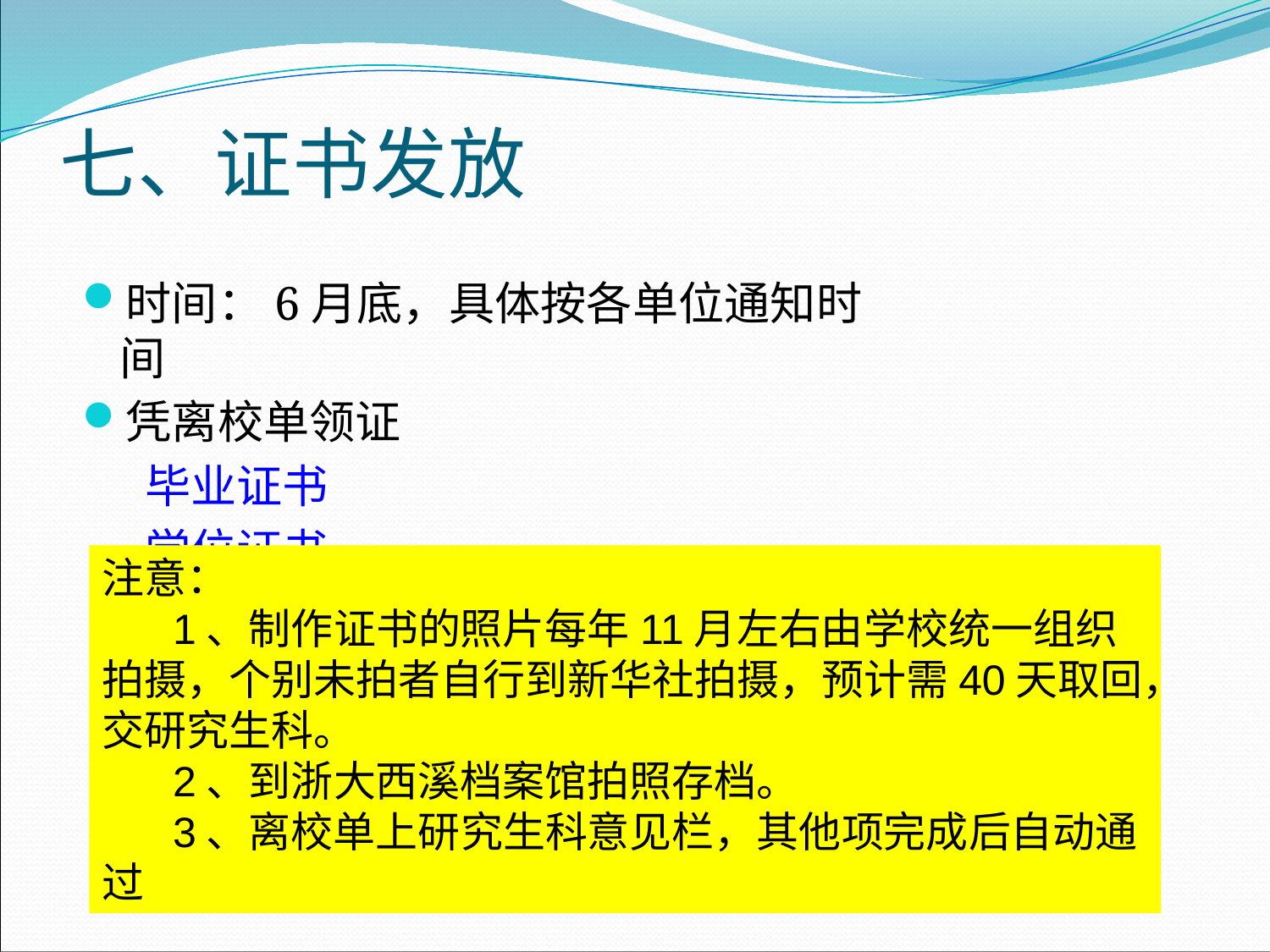

# 七、证书发放
时间：6月底，具体按各单位通知时间
凭离校单领证
     毕业证书
     学位证书

注意：
      1、制作证书的照片每年11月左右由学校统一组织拍摄，个别未拍者自行到新华社拍摄，预计需40天取回，交研究生科。
      2、到浙大西溪档案馆拍照存档。
      3、离校单上研究生科意见栏，其他项完成后自动通过